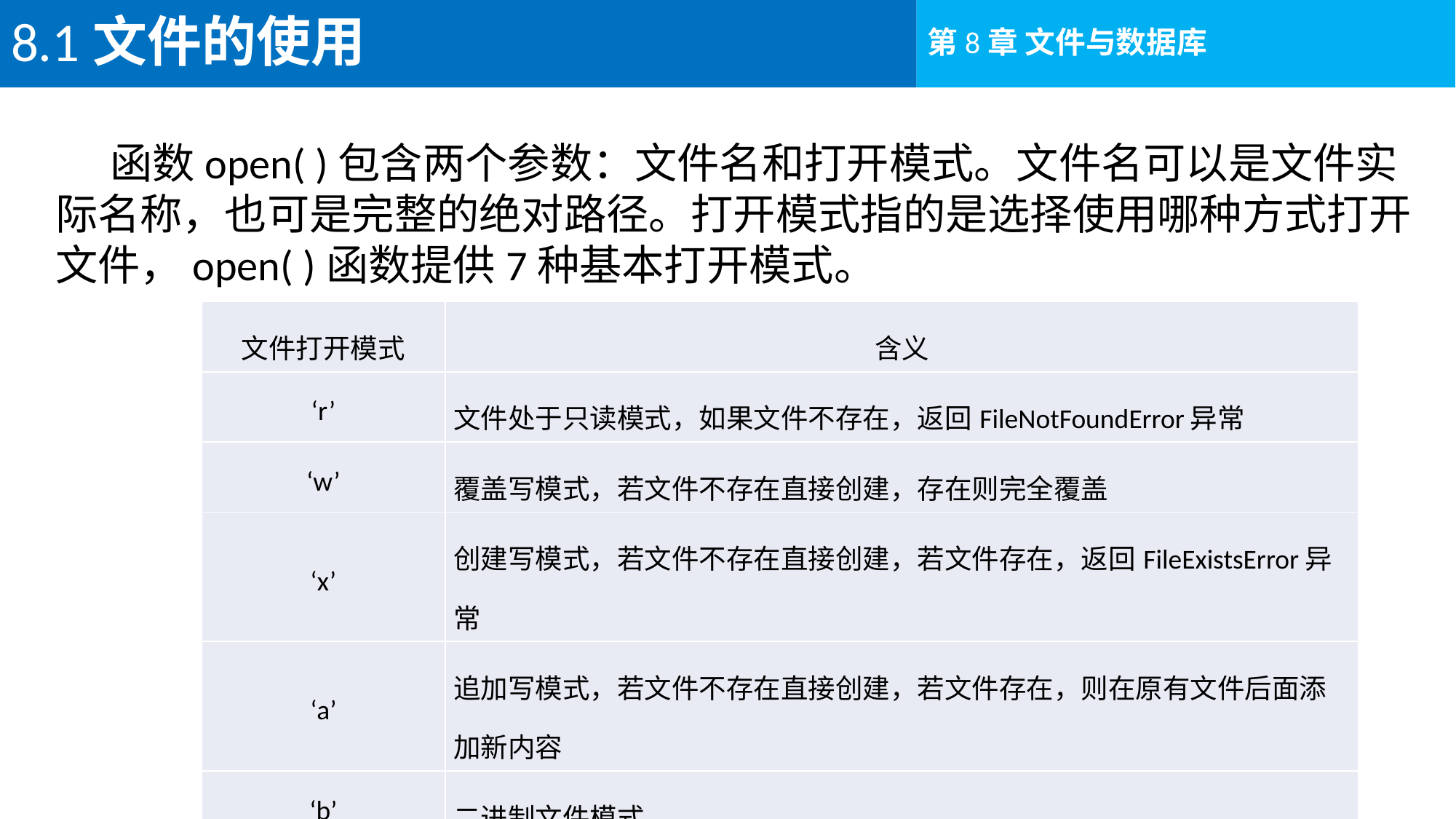

# 8.1文件的使用
函数open( )包含两个参数：文件名和打开模式。文件名可以是文件实际名称，也可是完整的绝对路径。打开模式指的是选择使用哪种方式打开文件，open( )函数提供7种基本打开模式。
| 文件打开模式 | 含义 |
| --- | --- |
| ‘r’ | 文件处于只读模式，如果文件不存在，返回FileNotFoundError异常 |
| ‘w’ | 覆盖写模式，若文件不存在直接创建，存在则完全覆盖 |
| ‘x’ | 创建写模式，若文件不存在直接创建，若文件存在，返回FileExistsError异常 |
| ‘a’ | 追加写模式，若文件不存在直接创建，若文件存在，则在原有文件后面添加新内容 |
| ‘b’ | 二进制文件模式 |
| ‘t’ | 文本文件模式 |
| ‘+’ | 与r/w/x/a一同使用，在原功能基础上增加同时读写功能 |